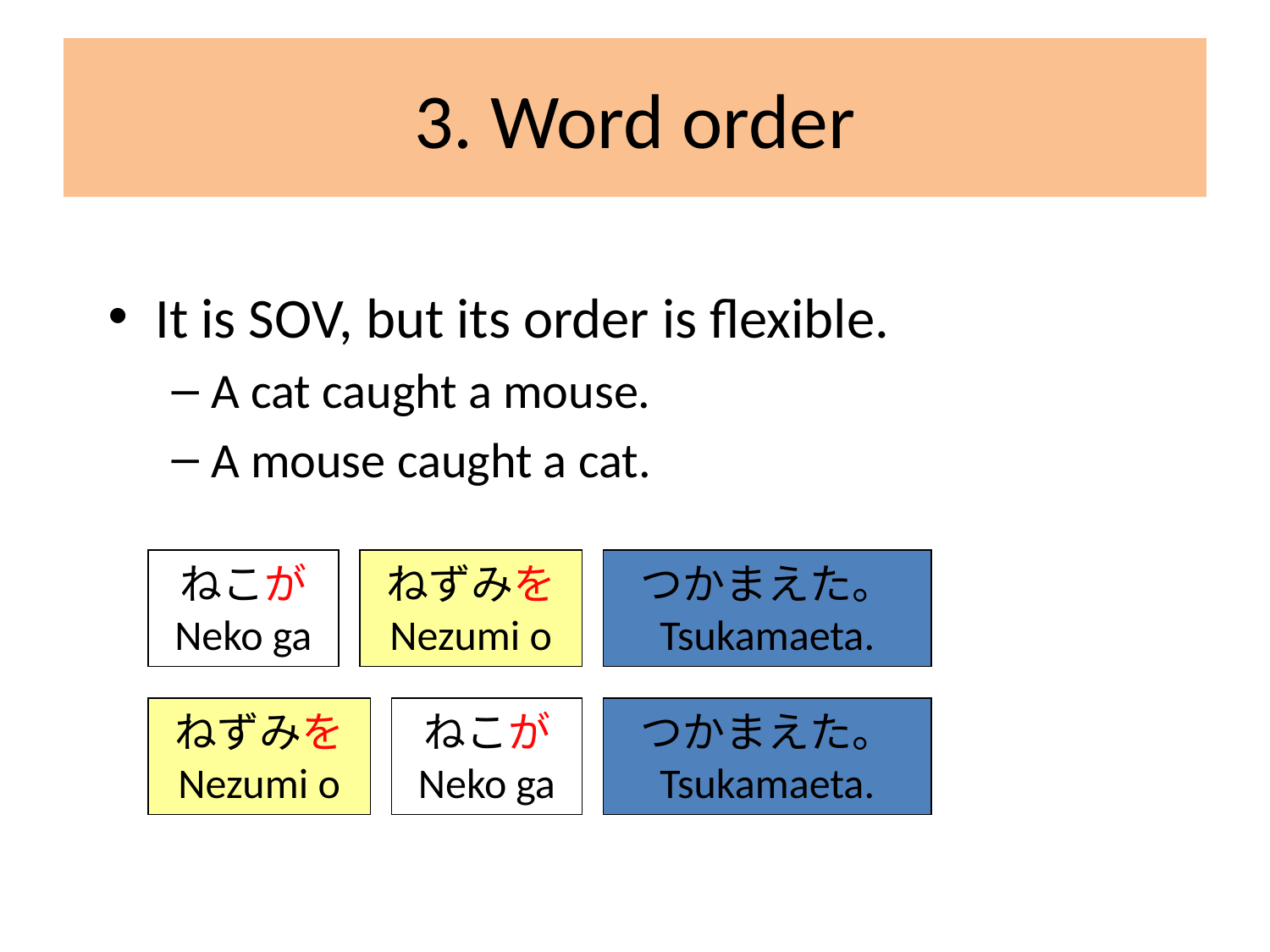

# 3. Word order
It is SOV, but its order is flexible.
A cat caught a mouse.
A mouse caught a cat.
ねこが
Neko ga
ねずみを
Nezumi o
つかまえた。
Tsukamaeta.
ねずみを
Nezumi o
ねこが
Neko ga
つかまえた。
Tsukamaeta.